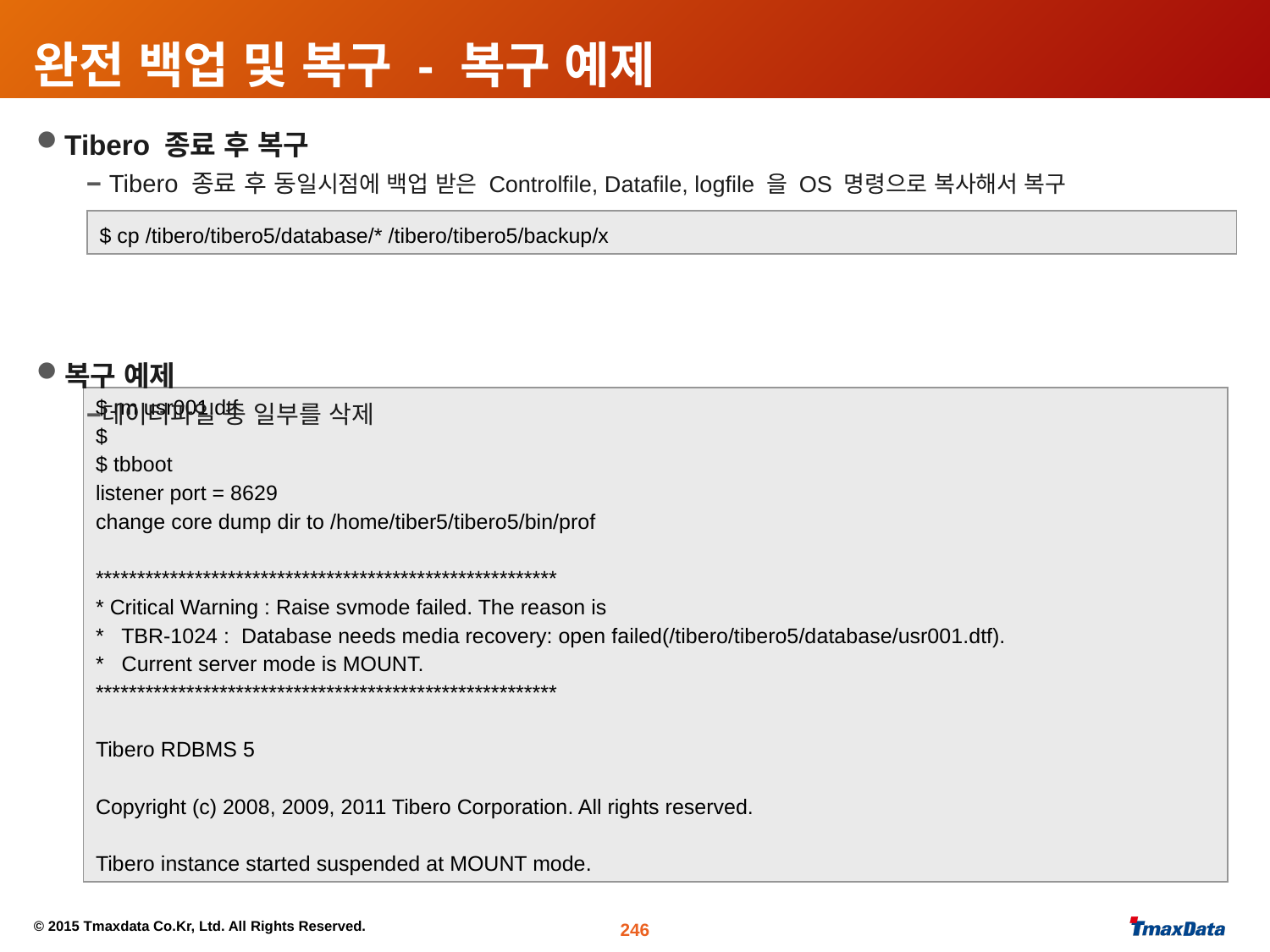

# 완전 백업 및 복구 - 복구 예제
Tibero 종료 후 복구
 Tibero 종료 후 동일시점에 백업 받은 Controlfile, Datafile, logfile 을 OS 명령으로 복사해서 복구

복구 예제
데이터파일 중 일부를 삭제

$ cp /tibero/tibero5/database/* /tibero/tibero5/backup/x
$ rm usr001.dtf
$
$ tbboot
listener port = 8629
change core dump dir to /home/tiber5/tibero5/bin/prof

********************************************************
* Critical Warning : Raise svmode failed. The reason is
*   TBR-1024 :  Database needs media recovery: open failed(/tibero/tibero5/database/usr001.dtf).
*   Current server mode is MOUNT.
********************************************************

Tibero RDBMS 5

Copyright (c) 2008, 2009, 2011 Tibero Corporation. All rights reserved.

Tibero instance started suspended at MOUNT mode.